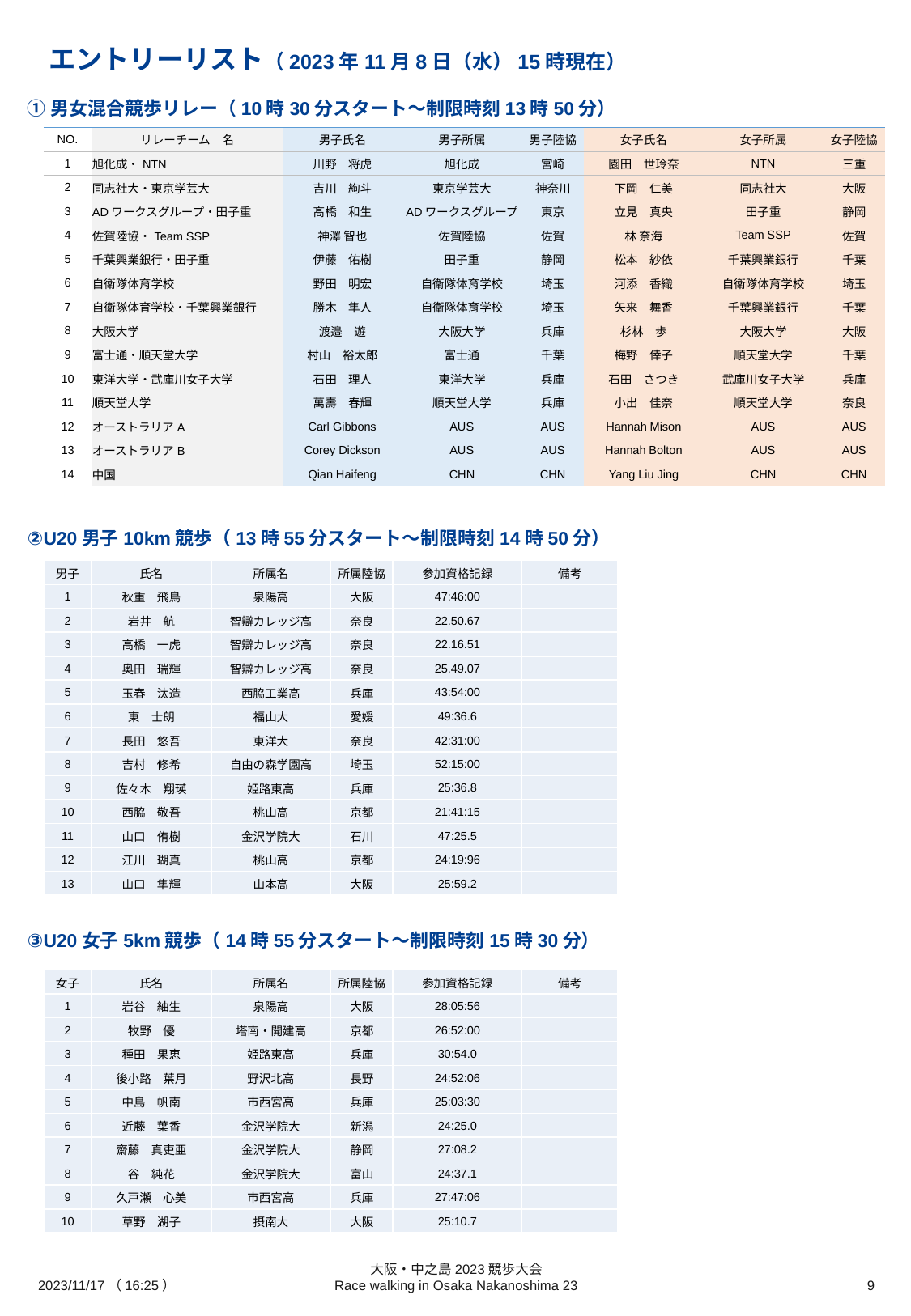

エントリーリスト（2023年11月8日（水）15時現在）
①男女混合競歩リレー（10時30分スタート～制限時刻13時50分）
| NO. | リレーチーム　名 | 男子氏名 | 男子所属 | 男子陸協 | 女子氏名 | 女子所属 | 女子陸協 |
| --- | --- | --- | --- | --- | --- | --- | --- |
| 1 | 旭化成・NTN | 川野　将虎 | 旭化成 | 宮崎 | 園田　世玲奈 | NTN | 三重 |
| 2 | 同志社大・東京学芸大 | 吉川　絢斗 | 東京学芸大 | 神奈川 | 下岡　仁美 | 同志社大 | 大阪 |
| 3 | ADワークスグループ・田子重 | 髙橋　和生 | ADワークスグループ | 東京 | 立見　真央 | 田子重 | 静岡 |
| 4 | 佐賀陸協・Team SSP | 神澤 智也 | 佐賀陸協 | 佐賀 | 林 奈海 | Team SSP | 佐賀 |
| 5 | 千葉興業銀行・田子重 | 伊藤　佑樹 | 田子重 | 静岡 | 松本　紗依 | 千葉興業銀行 | 千葉 |
| 6 | 自衛隊体育学校 | 野田　明宏 | 自衛隊体育学校 | 埼玉 | 河添　香織 | 自衛隊体育学校 | 埼玉 |
| 7 | 自衛隊体育学校・千葉興業銀行 | 勝木　隼人 | 自衛隊体育学校 | 埼玉 | 矢来　舞香 | 千葉興業銀行 | 千葉 |
| 8 | 大阪大学 | 渡邉　遊 | 大阪大学 | 兵庫 | 杉林　歩 | 大阪大学 | 大阪 |
| 9 | 富士通・順天堂大学 | 村山　裕太郎 | 富士通 | 千葉 | 梅野　倖子 | 順天堂大学 | 千葉 |
| 10 | 東洋大学・武庫川女子大学 | 石田　理人 | 東洋大学 | 兵庫 | 石田　さつき | 武庫川女子大学 | 兵庫 |
| 11 | 順天堂大学 | 萬壽　春輝 | 順天堂大学 | 兵庫 | 小出　佳奈 | 順天堂大学 | 奈良 |
| 12 | オーストラリアA | Carl Gibbons | AUS | AUS | Hannah Mison | AUS | AUS |
| 13 | オーストラリアB | Corey Dickson | AUS | AUS | Hannah Bolton | AUS | AUS |
| 14 | 中国 | Qian Haifeng | CHN | CHN | Yang Liu Jing | CHN | CHN |
②U20男子10km競歩（13時55分スタート～制限時刻14時50分）
| 男子 | 氏名 | 所属名 | 所属陸協 | 参加資格記録 | 備考 |
| --- | --- | --- | --- | --- | --- |
| 1 | 秋重　飛鳥 | 泉陽高 | 大阪 | 47:46:00 |  |
| 2 | 岩井　航 | 智辯カレッジ高 | 奈良 | 22.50.67 |  |
| 3 | 高橋　一虎 | 智辯カレッジ高 | 奈良 | 22.16.51 |  |
| 4 | 奥田　瑞輝 | 智辯カレッジ高 | 奈良 | 25.49.07 |  |
| 5 | 玉春　汰造 | 西脇工業高 | 兵庫 | 43:54:00 |  |
| 6 | 東　士朗 | 福山大 | 愛媛 | 49:36.6 |  |
| 7 | 長田　悠吾 | 東洋大 | 奈良 | 42:31:00 |  |
| 8 | 吉村　修希 | 自由の森学園高 | 埼玉 | 52:15:00 |  |
| 9 | 佐々木　翔瑛 | 姫路東高 | 兵庫 | 25:36.8 |  |
| 10 | 西脇　敬吾 | 桃山高 | 京都 | 21:41:15 |  |
| 11 | 山口　侑樹 | 金沢学院大 | 石川 | 47:25.5 |  |
| 12 | 江川　瑚真 | 桃山高 | 京都 | 24:19:96 |  |
| 13 | 山口　隼輝 | 山本高 | 大阪 | 25:59.2 |  |
③U20女子5km競歩（14時55分スタート～制限時刻15時30分）
| 女子 | 氏名 | 所属名 | 所属陸協 | 参加資格記録 | 備考 |
| --- | --- | --- | --- | --- | --- |
| 1 | 岩谷　紬生 | 泉陽高 | 大阪 | 28:05:56 |  |
| 2 | 牧野　優 | 塔南・開建高 | 京都 | 26:52:00 |  |
| 3 | 種田　果恵 | 姫路東高 | 兵庫 | 30:54.0 |  |
| 4 | 後小路　葉月 | 野沢北高 | 長野 | 24:52:06 |  |
| 5 | 中島　帆南 | 市西宮高 | 兵庫 | 25:03:30 |  |
| 6 | 近藤　葉香 | 金沢学院大 | 新潟 | 24:25.0 |  |
| 7 | 齋藤　真吏亜 | 金沢学院大 | 静岡 | 27:08.2 |  |
| 8 | 谷　純花 | 金沢学院大 | 富山 | 24:37.1 |  |
| 9 | 久戸瀬　心美 | 市西宮高 | 兵庫 | 27:47:06 |  |
| 10 | 草野　湖子 | 摂南大 | 大阪 | 25:10.7 |  |
2023/11/17（16:25）
大阪・中之島2023競歩大会
Race walking in Osaka Nakanoshima 23
9